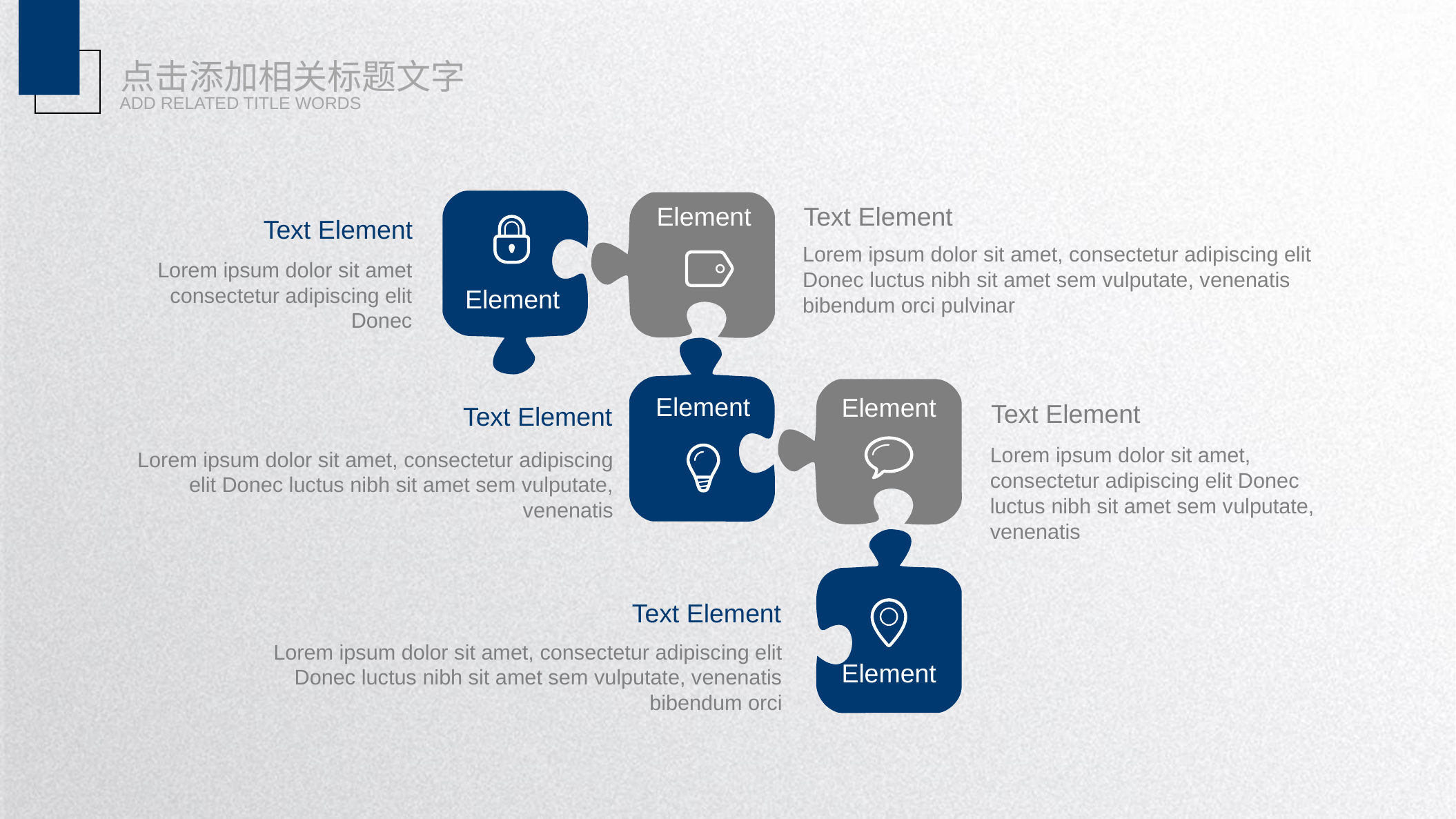

点击添加相关标题文字
ADD RELATED TITLE WORDS

Element

Element

Text Element
Lorem ipsum dolor sit amet, consectetur adipiscing elit Donec luctus nibh sit amet sem vulputate, venenatis bibendum orci pulvinar
Text Element
Lorem ipsum dolor sit amet consectetur adipiscing elit Donec

Element

Element

Text Element
Lorem ipsum dolor sit amet, consectetur adipiscing elit Donec luctus nibh sit amet sem vulputate, venenatis
Text Element
Lorem ipsum dolor sit amet, consectetur adipiscing elit Donec luctus nibh sit amet sem vulputate, venenatis

Element
Text Element
Lorem ipsum dolor sit amet, consectetur adipiscing elit Donec luctus nibh sit amet sem vulputate, venenatis bibendum orci